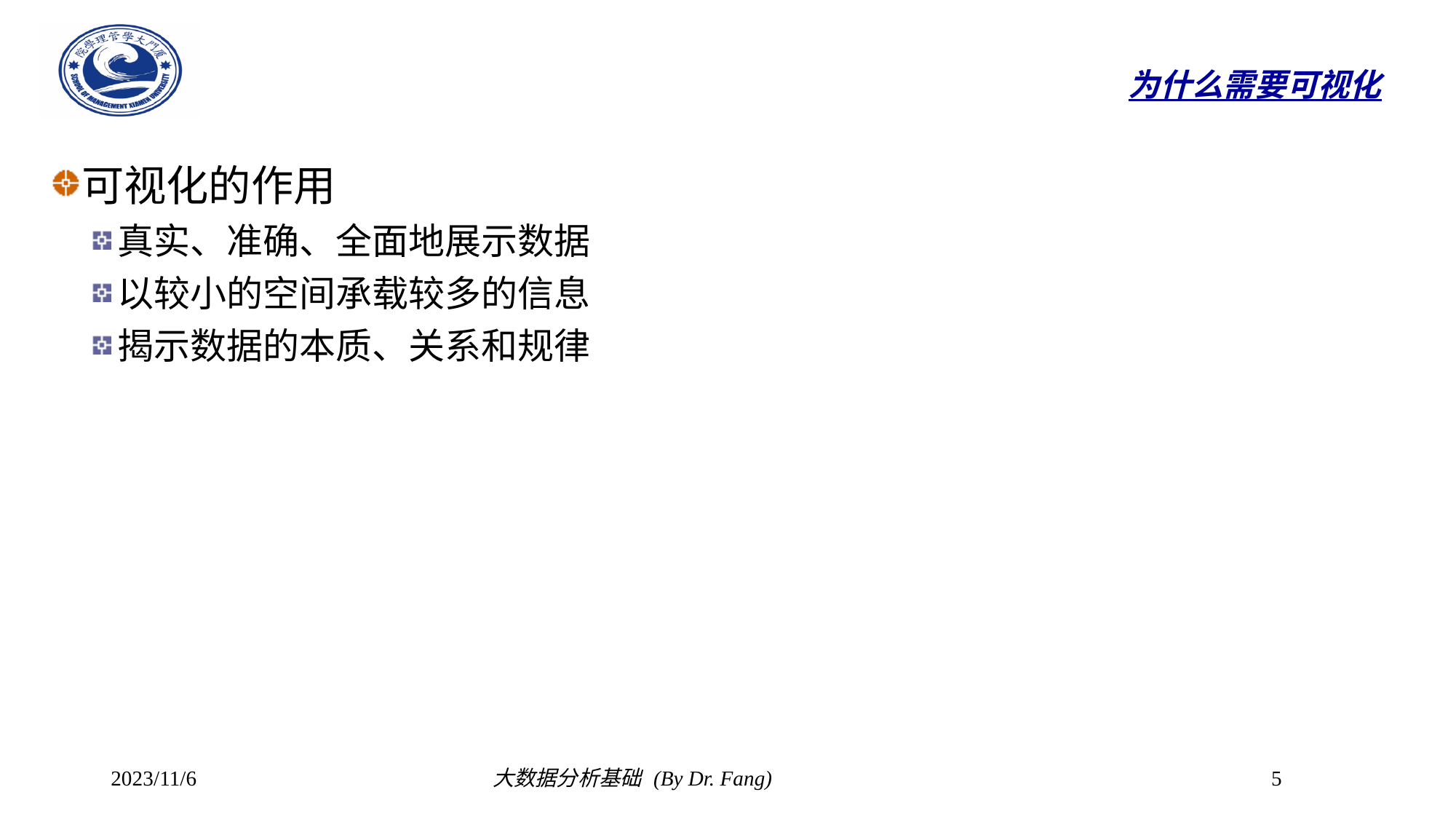

# 为什么需要可视化
可视化的作用
真实、准确、全面地展示数据
以较小的空间承载较多的信息
揭示数据的本质、关系和规律
2023/11/6
大数据分析基础 (By Dr. Fang)
5